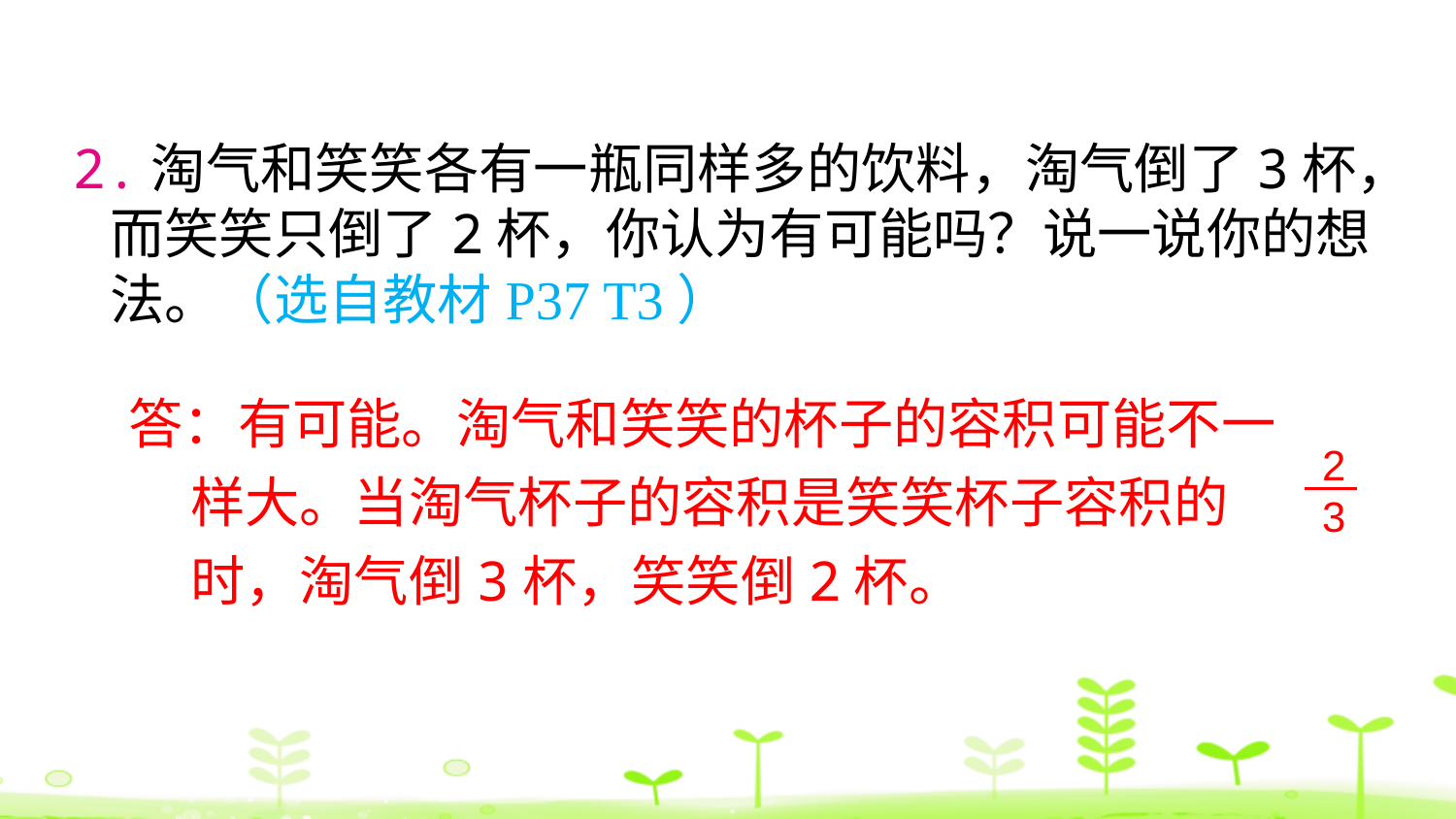

2.淘气和笑笑各有一瓶同样多的饮料，淘气倒了3杯，
  而笑笑只倒了2杯，你认为有可能吗？说一说你的想
  法。（选自教材P37 T3）
答：有可能。淘气和笑笑的杯子的容积可能不一
    样大。当淘气杯子的容积是笑笑杯子容积的
    时，淘气倒3杯，笑笑倒2杯。
2
3